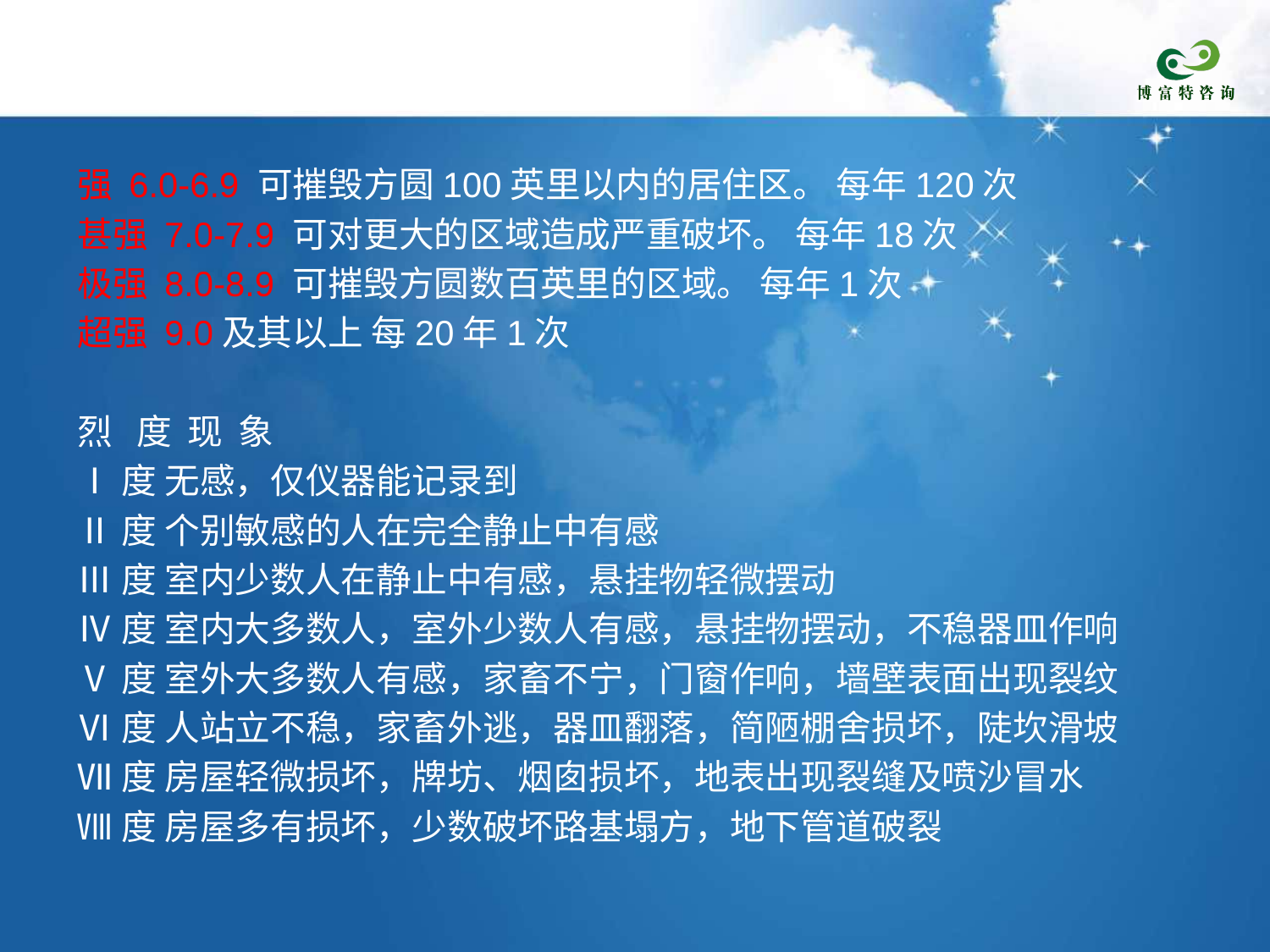

强 6.0-6.9 可摧毁方圆100英里以内的居住区。 每年120次
甚强 7.0-7.9 可对更大的区域造成严重破坏。 每年18次
极强 8.0-8.9 可摧毁方圆数百英里的区域。 每年1次
超强 9.0及其以上 每20年1次

烈   度  现  象
Ⅰ度 无感，仅仪器能记录到
Ⅱ度 个别敏感的人在完全静止中有感
Ⅲ度 室内少数人在静止中有感，悬挂物轻微摆动
Ⅳ度 室内大多数人，室外少数人有感，悬挂物摆动，不稳器皿作响
Ⅴ度 室外大多数人有感，家畜不宁，门窗作响，墙壁表面出现裂纹
Ⅵ度 人站立不稳，家畜外逃，器皿翻落，简陋棚舍损坏，陡坎滑坡
Ⅶ度 房屋轻微损坏，牌坊、烟囱损坏，地表出现裂缝及喷沙冒水
Ⅷ度 房屋多有损坏，少数破坏路基塌方，地下管道破裂